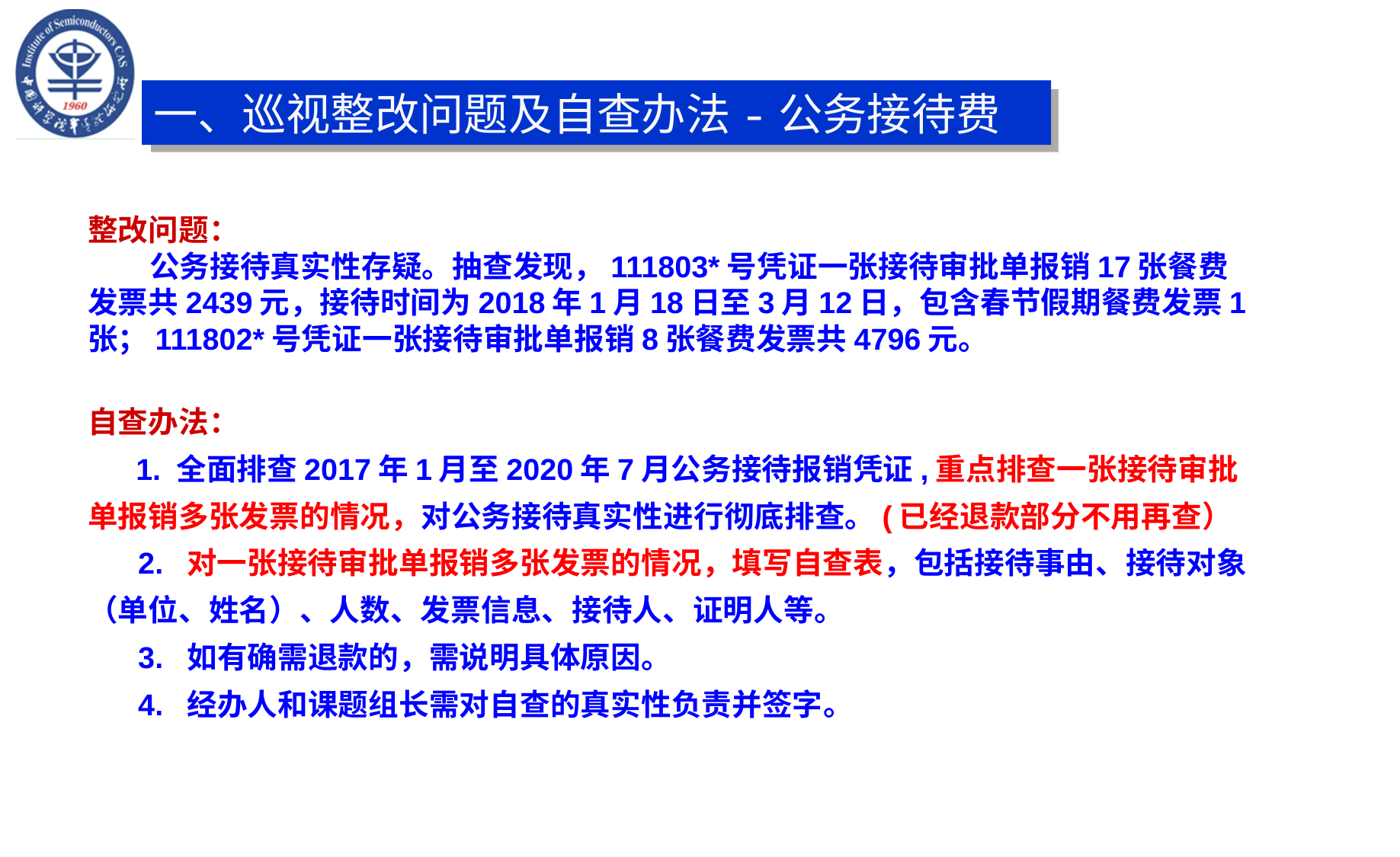

一、巡视整改问题及自查办法-公务接待费
整改问题：
        公务接待真实性存疑。抽查发现，111803*号凭证一张接待审批单报销17张餐费发票共2439元，接待时间为2018年1月18日至3月12日，包含春节假期餐费发票1张；111802*号凭证一张接待审批单报销8张餐费发票共4796元。

自查办法：
       1. 全面排查2017年1月至2020年7月公务接待报销凭证,重点排查一张接待审批单报销多张发票的情况，对公务接待真实性进行彻底排查。(已经退款部分不用再查）
      2.  对一张接待审批单报销多张发票的情况，填写自查表，包括接待事由、接待对象（单位、姓名）、人数、发票信息、接待人、证明人等。
      3.  如有确需退款的，需说明具体原因。
      4.  经办人和课题组长需对自查的真实性负责并签字。